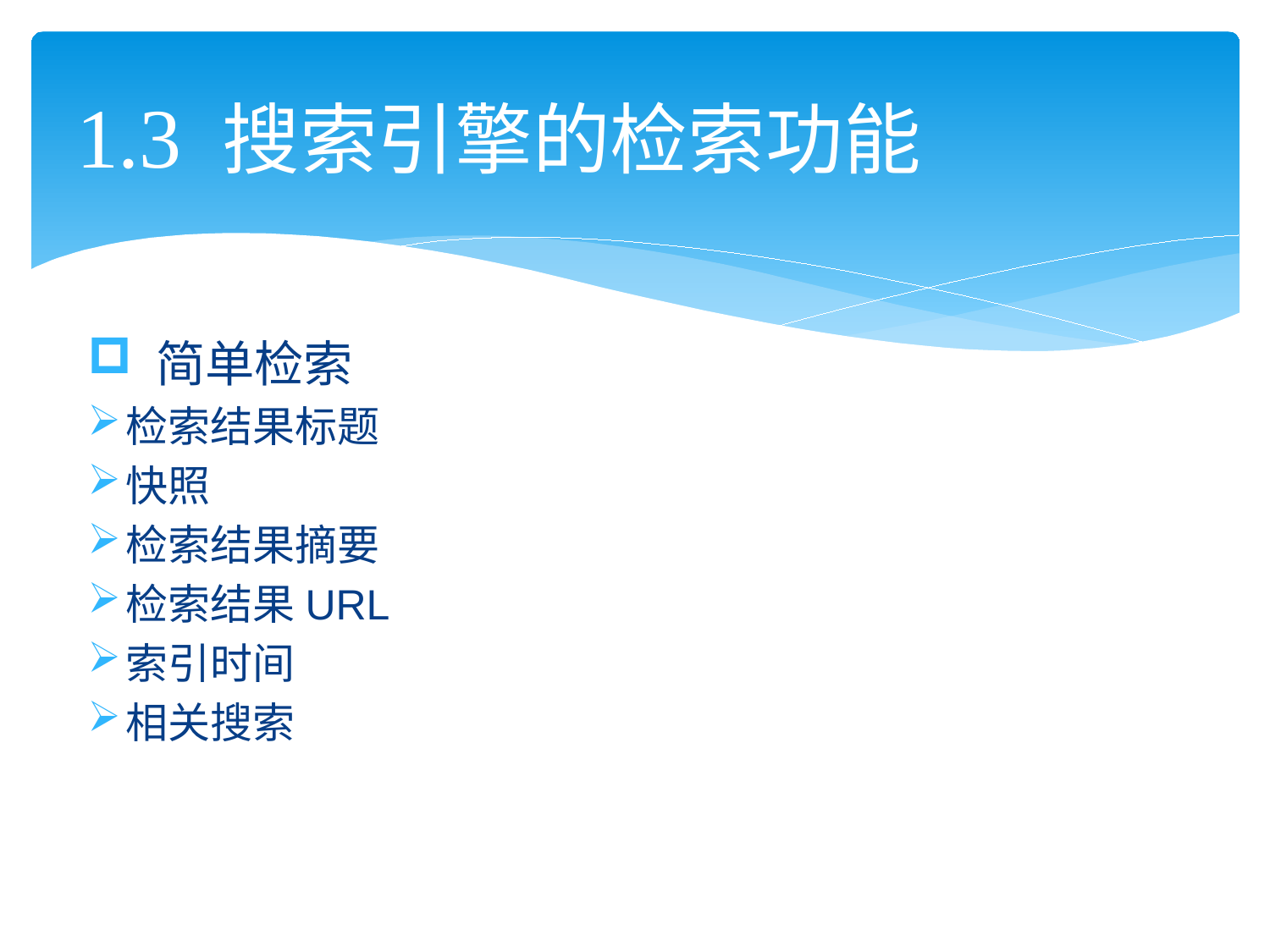

# 1.3 搜索引擎的检索功能
 简单检索
检索结果标题
快照
检索结果摘要
检索结果URL
索引时间
相关搜索